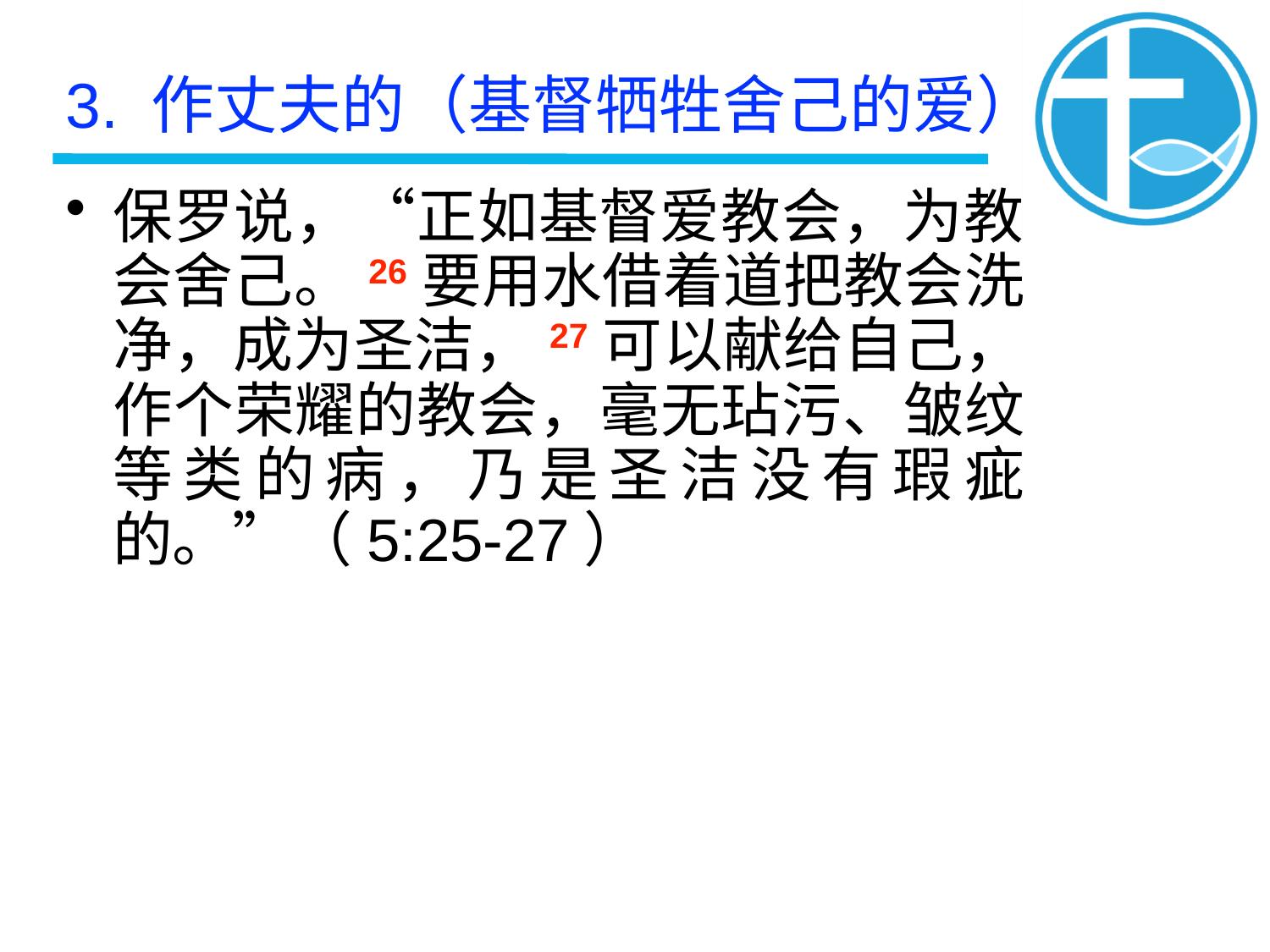

3. 作丈夫的（基督牺牲舍己的爱）
保罗说，“正如基督爱教会，为教会舍己。26要用水借着道把教会洗净，成为圣洁，27可以献给自己，作个荣耀的教会，毫无玷污、皱纹等类的病，乃是圣洁没有瑕疵的。”（5:25-27）